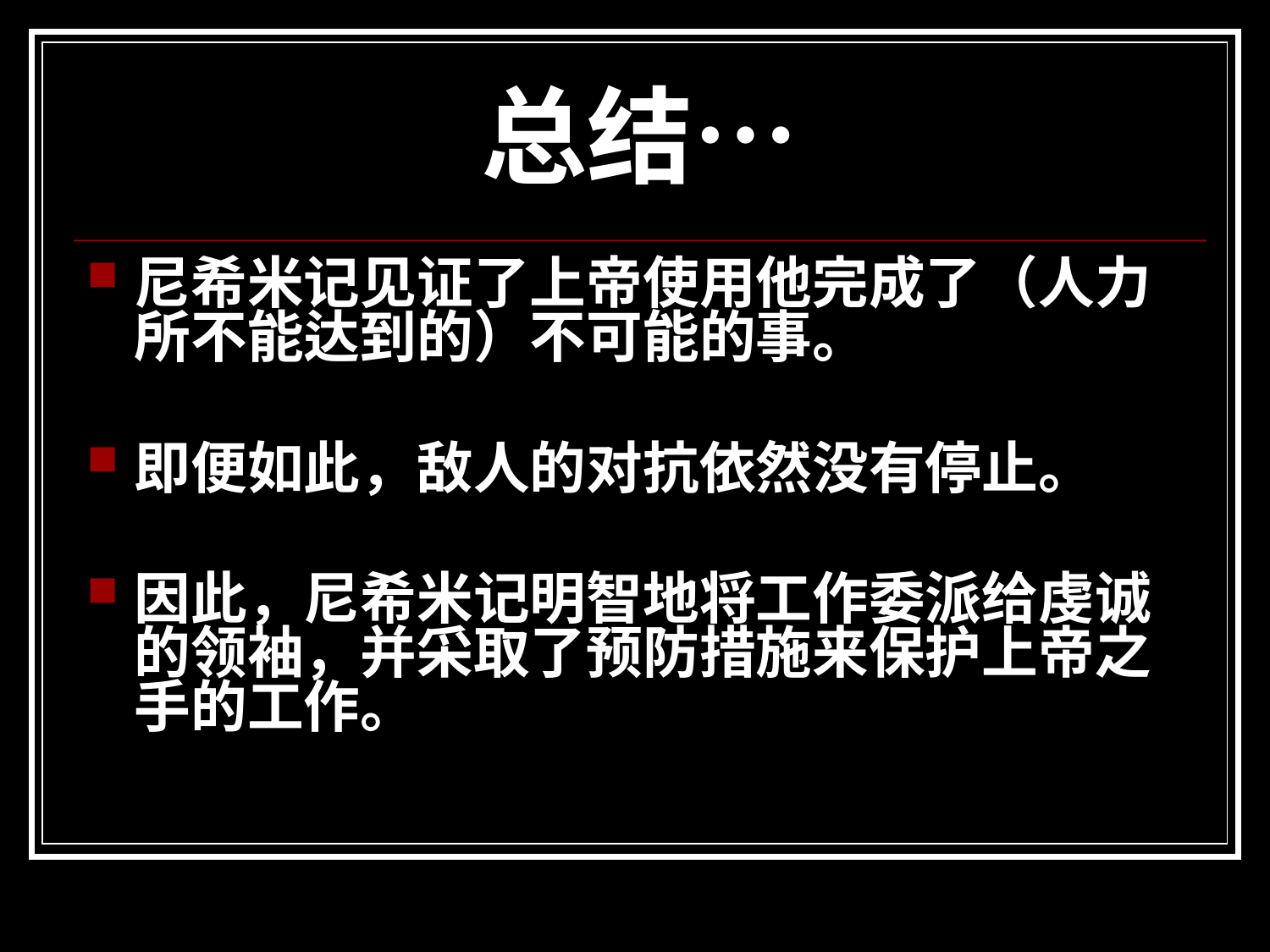

# 总结…
尼希米记见证了上帝使用他完成了（人力所不能达到的）不可能的事。

即便如此，敌人的对抗依然没有停止。

因此，尼希米记明智地将工作委派给虔诚的领袖，并采取了预防措施来保护上帝之手的工作。